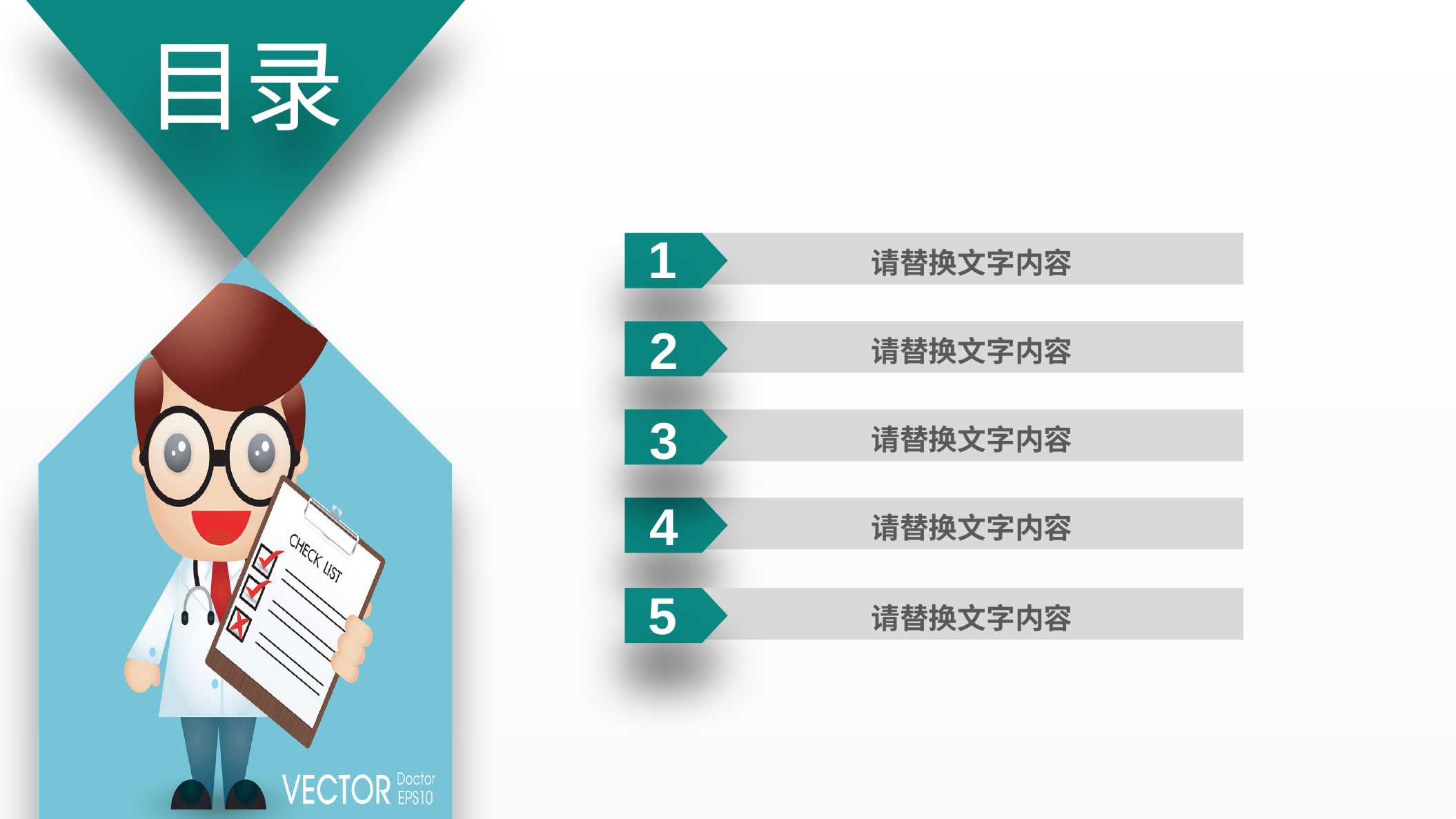

目录
1

请替换文字内容
2

请替换文字内容

3

请替换文字内容
4

请替换文字内容
5

请替换文字内容